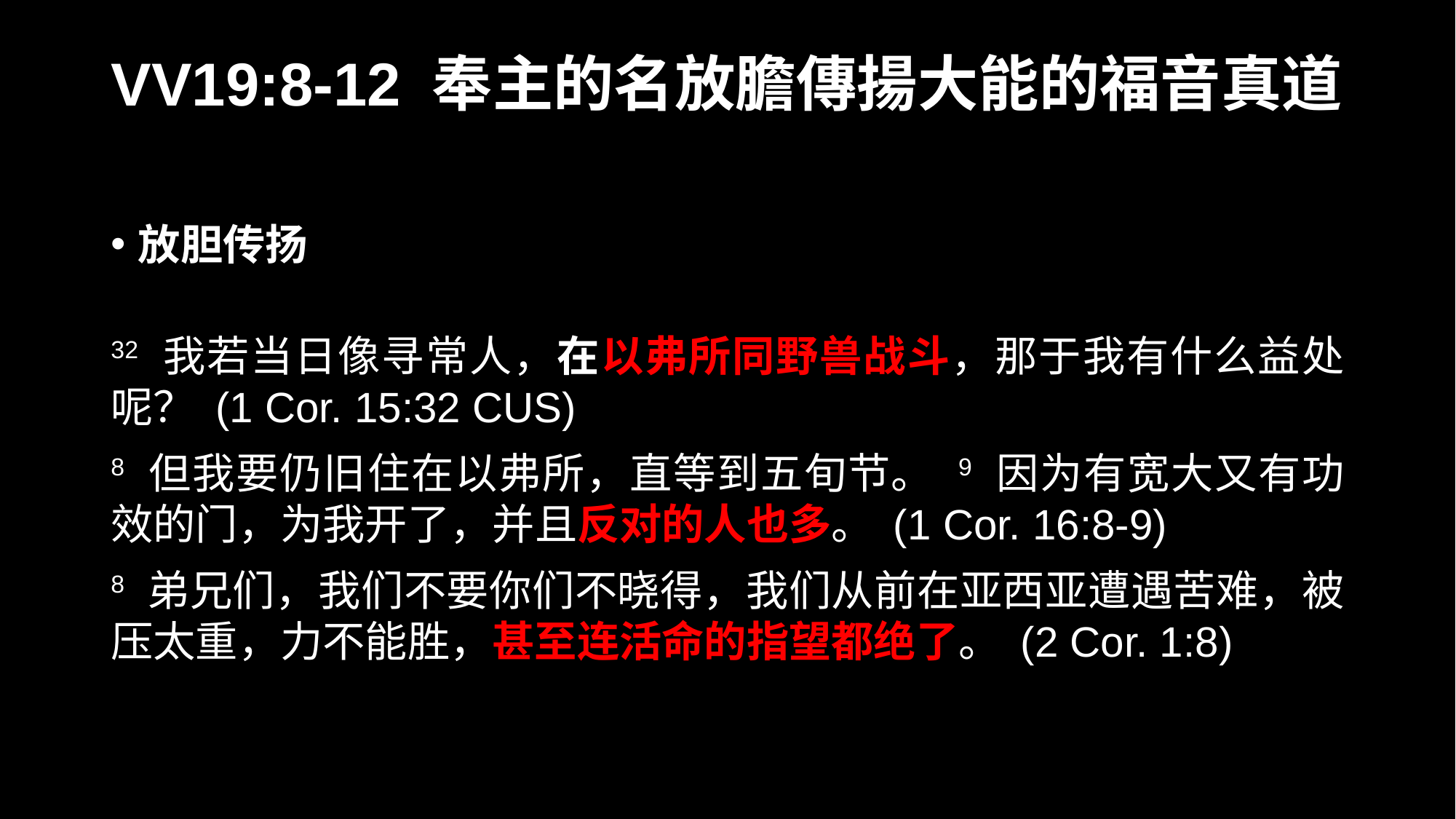

# VV19:8-12 奉主的名放膽傳揚大能的福音真道
放胆传扬

32 我若当日像寻常人，在以弗所同野兽战斗，那于我有什么益处呢？ (1 Cor. 15:32 CUS)
8 但我要仍旧住在以弗所，直等到五旬节。 9 因为有宽大又有功效的门，为我开了，并且反对的人也多。 (1 Cor. 16:8-9)
8 弟兄们，我们不要你们不晓得，我们从前在亚西亚遭遇苦难，被压太重，力不能胜，甚至连活命的指望都绝了。 (2 Cor. 1:8)